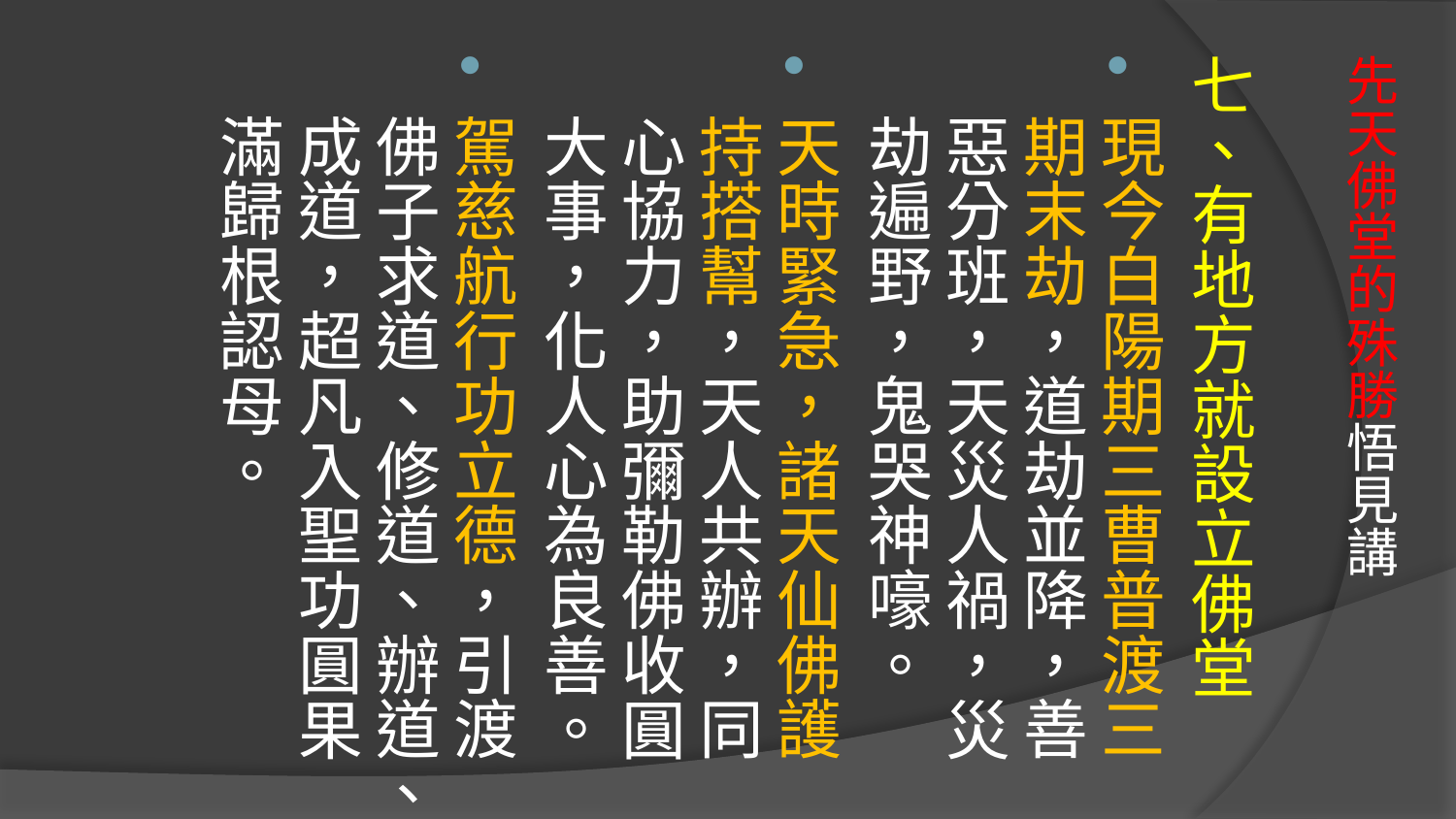

七、有地方就設立佛堂
現今白陽期三曹普渡三期末劫，道劫並降，善惡分班，天災人禍，災劫遍野，鬼哭神嚎。
天時緊急，諸天仙佛護持搭幫，天人共辦，同心協力，助彌勒佛收圓大事，化人心為良善。
駕慈航行功立德，引渡佛子求道、修道、辦道、成道，超凡入聖功圓果滿歸根認母。

# 先天佛堂的殊勝悟見講